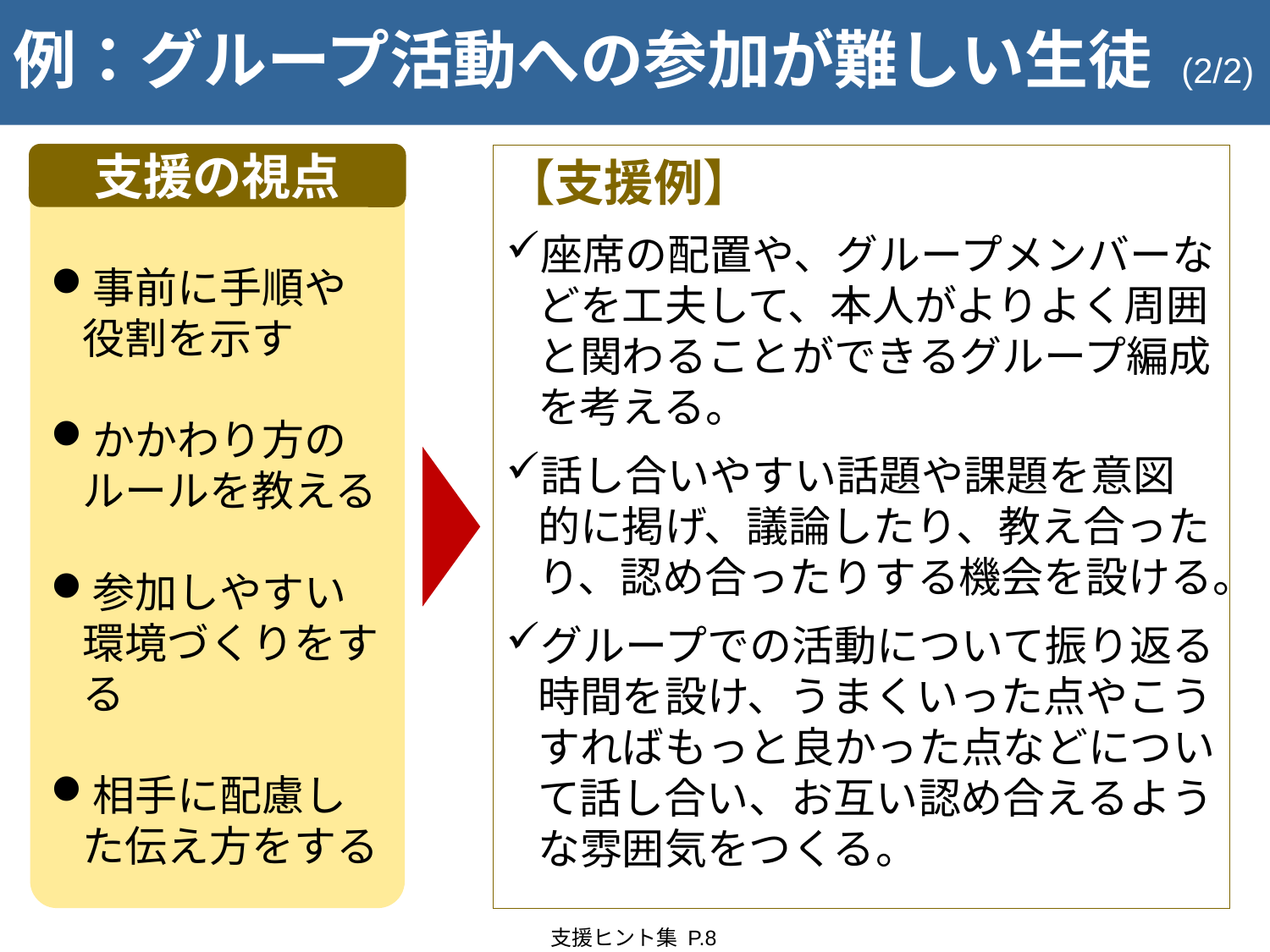

# 例：グループ活動への参加が難しい生徒 (2/2)

事前に手順や役割を示す

かかわり方のルールを教える

参加しやすい環境づくりをする

相手に配慮した伝え方をする
支援の視点
【支援例】
座席の配置や、グループメンバーなどを工夫して、本人がよりよく周囲と関わることができるグループ編成を考える。
話し合いやすい話題や課題を意図的に掲げ、議論したり、教え合ったり、認め合ったりする機会を設ける。
グループでの活動について振り返る時間を設け、うまくいった点やこうすればもっと良かった点などについて話し合い、お互い認め合えるような雰囲気をつくる。

支援ヒント集 P.8